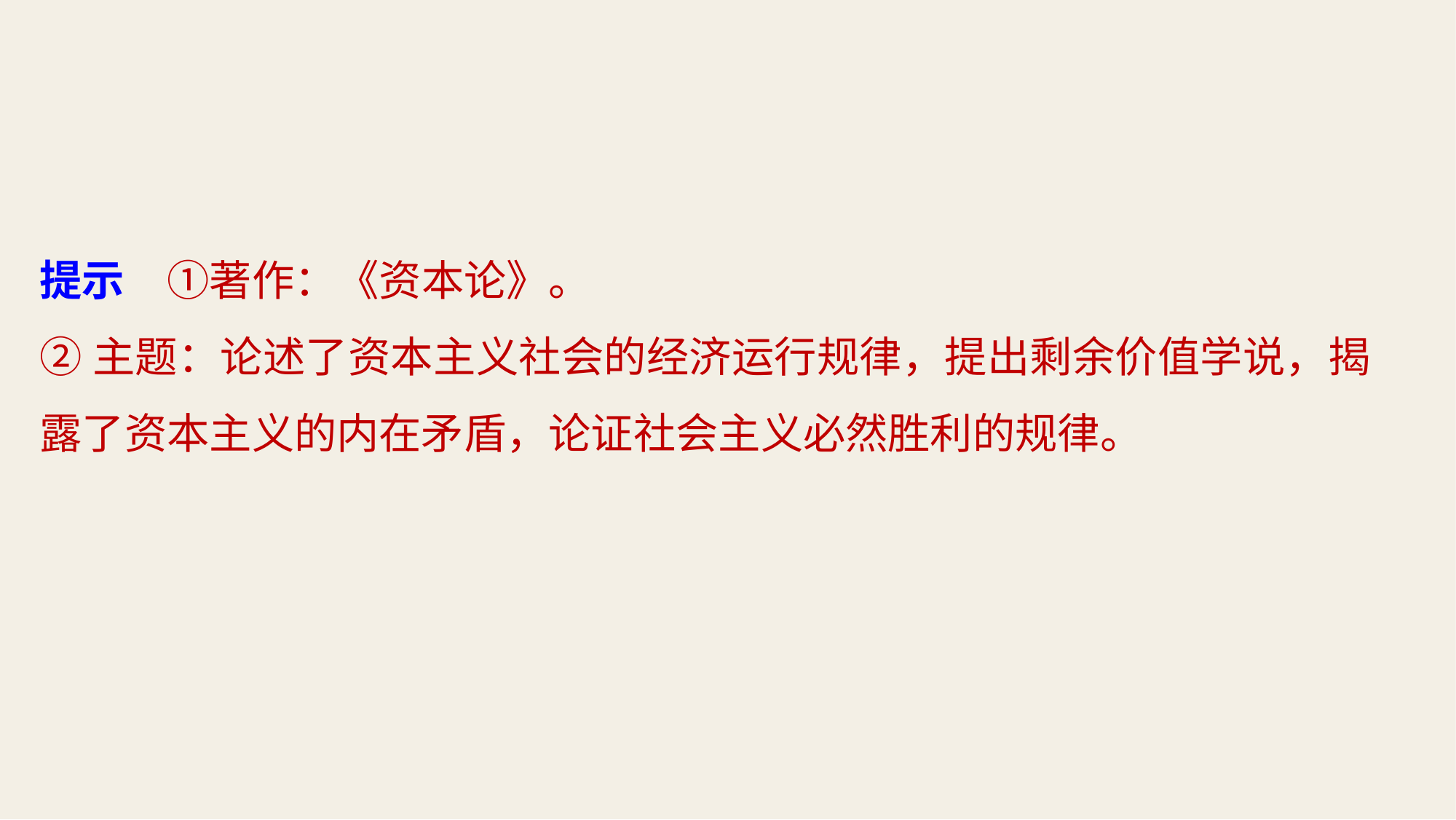

提示　①著作：《资本论》。
②主题：论述了资本主义社会的经济运行规律，提出剩余价值学说，揭露了资本主义的内在矛盾，论证社会主义必然胜利的规律。